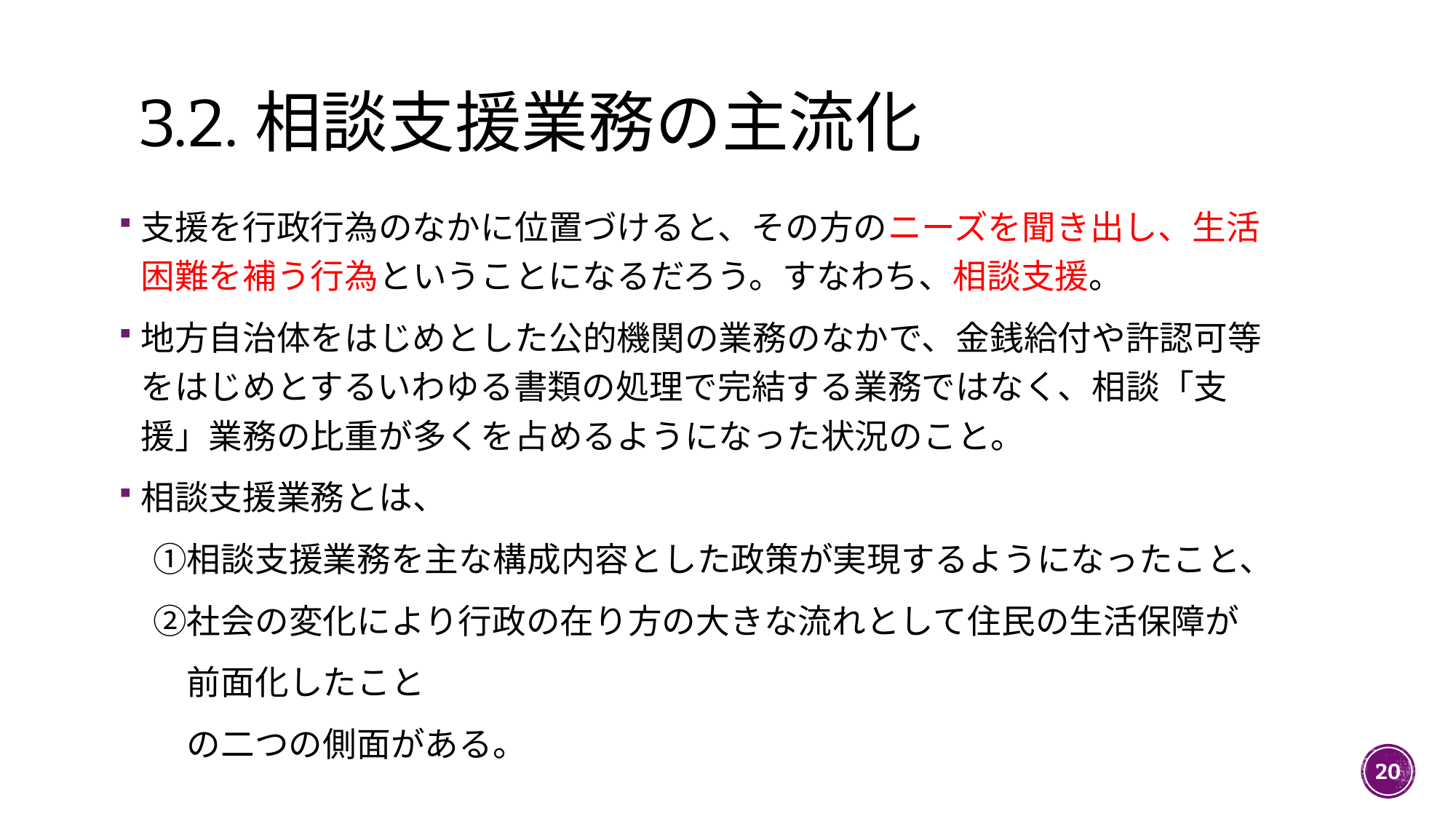

# 3.2.相談支援業務の主流化
支援を行政行為のなかに位置づけると、その方のニーズを聞き出し、生活困難を補う行為ということになるだろう。すなわち、相談支援。
地方自治体をはじめとした公的機関の業務のなかで、金銭給付や許認可等をはじめとするいわゆる書類の処理で完結する業務ではなく、相談「支援」業務の比重が多くを占めるようになった状況のこと。
相談支援業務とは、
　①相談支援業務を主な構成内容とした政策が実現するようになったこと、
　②社会の変化により行政の在り方の大きな流れとして住民の生活保障が
　　前面化したこと
　　の二つの側面がある。
20